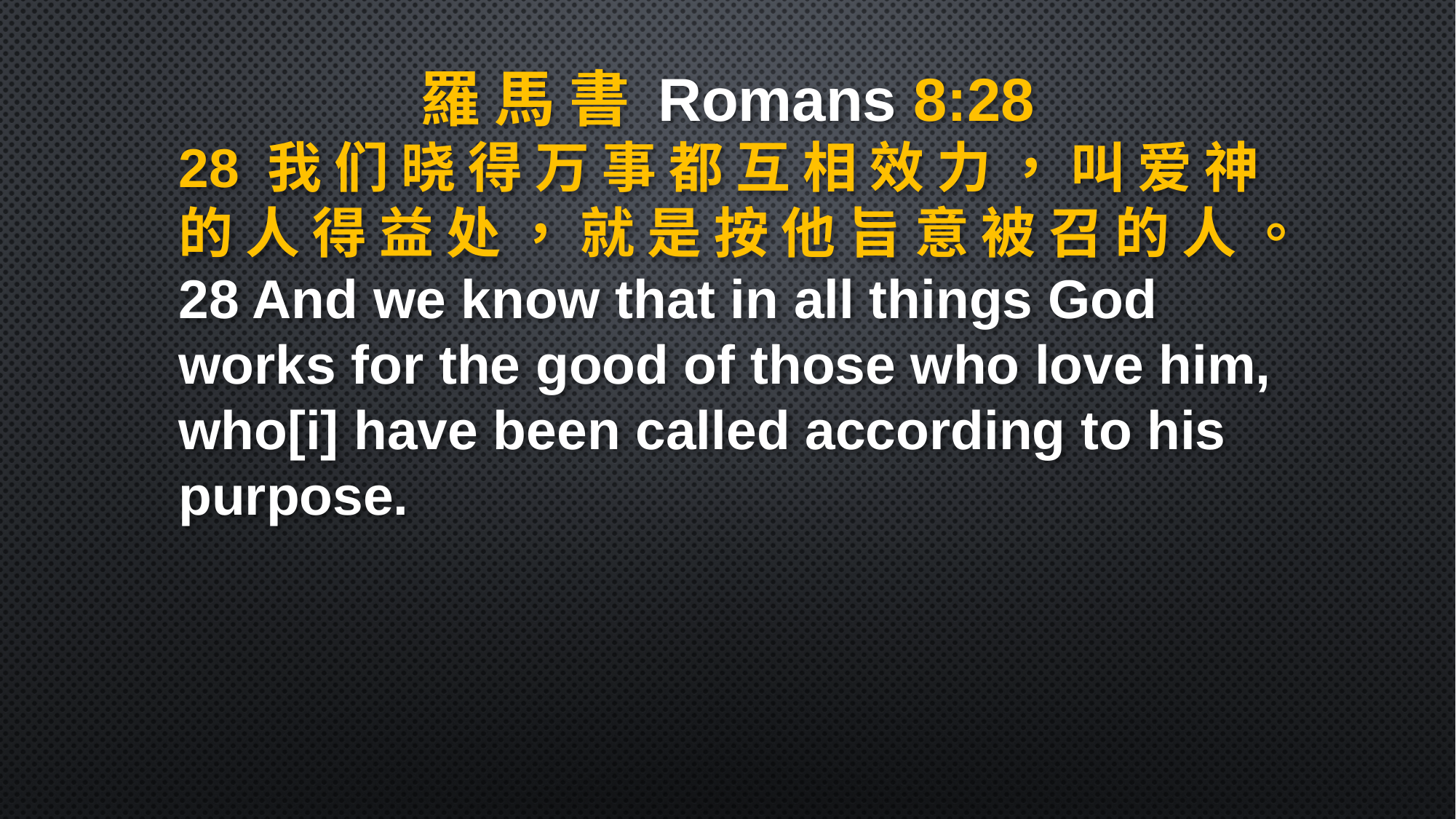

羅 馬 書 Romans 8:28
28 我 们 晓 得 万 事 都 互 相 效 力 ， 叫 爱 神 的 人 得 益 处 ， 就 是 按 他 旨 意 被 召 的 人 。
28 And we know that in all things God works for the good of those who love him, who[i] have been called according to his purpose.